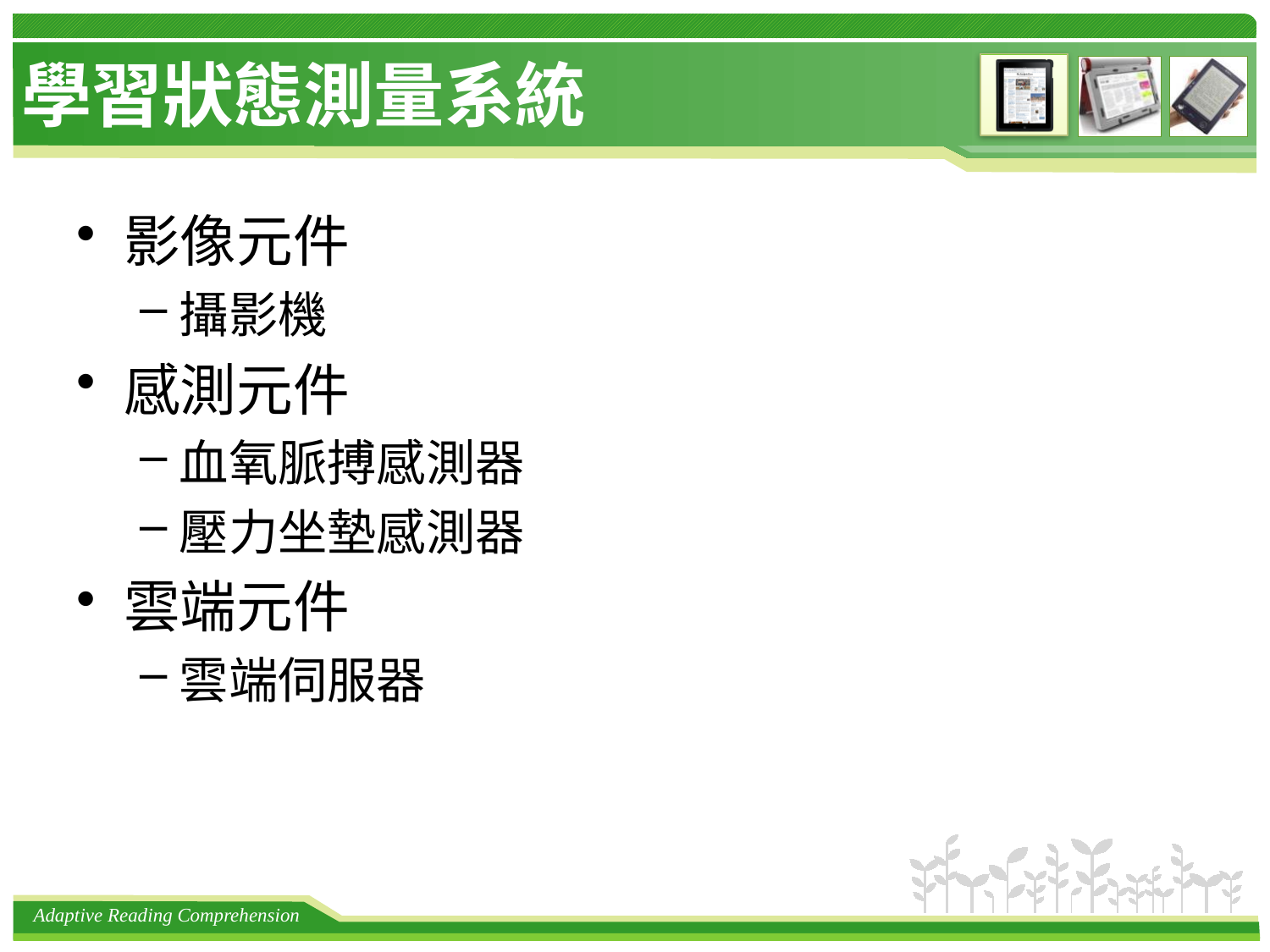

# 學習狀態測量系統
影像元件
攝影機
感測元件
血氧脈搏感測器
壓力坐墊感測器
雲端元件
雲端伺服器